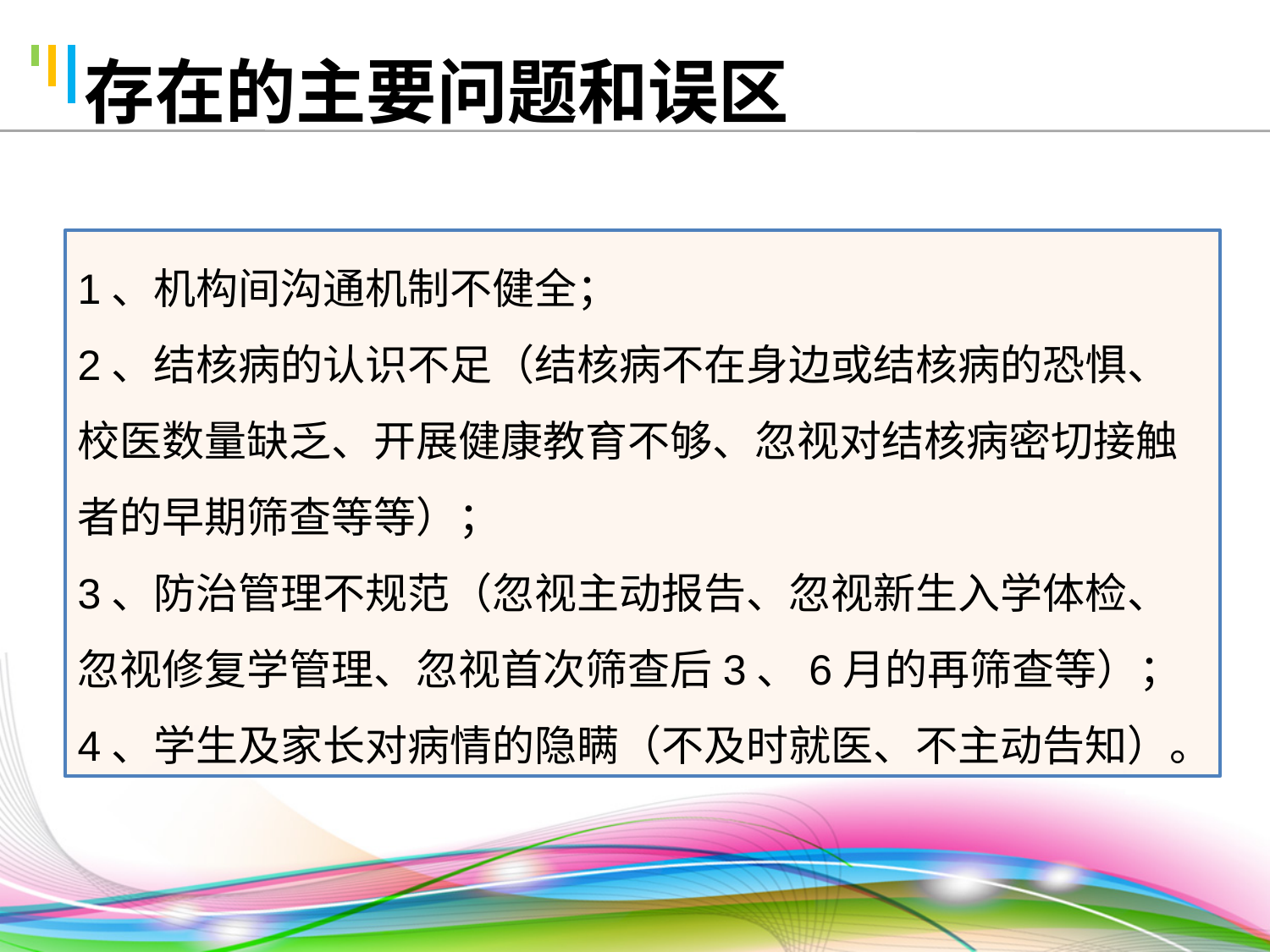

# 存在的主要问题和误区
1、机构间沟通机制不健全；
2、结核病的认识不足（结核病不在身边或结核病的恐惧、校医数量缺乏、开展健康教育不够、忽视对结核病密切接触者的早期筛查等等）；
3、防治管理不规范（忽视主动报告、忽视新生入学体检、忽视修复学管理、忽视首次筛查后3、6月的再筛查等）；
4、学生及家长对病情的隐瞒（不及时就医、不主动告知）。